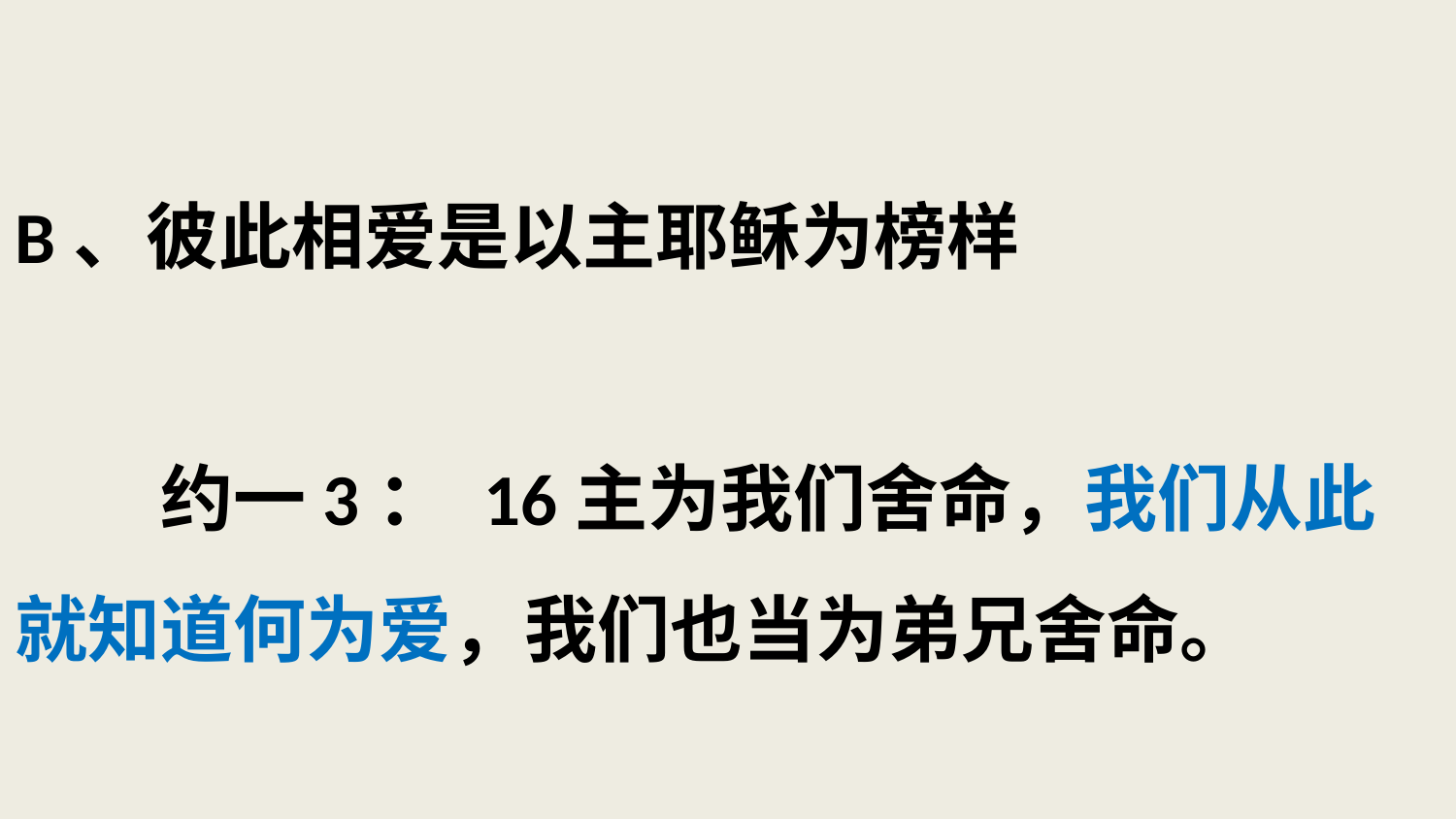

# B、彼此相爱是以主耶稣为榜样 约一3： 16主为我们舍命，我们从此就知道何为爱，我们也当为弟兄舍命。